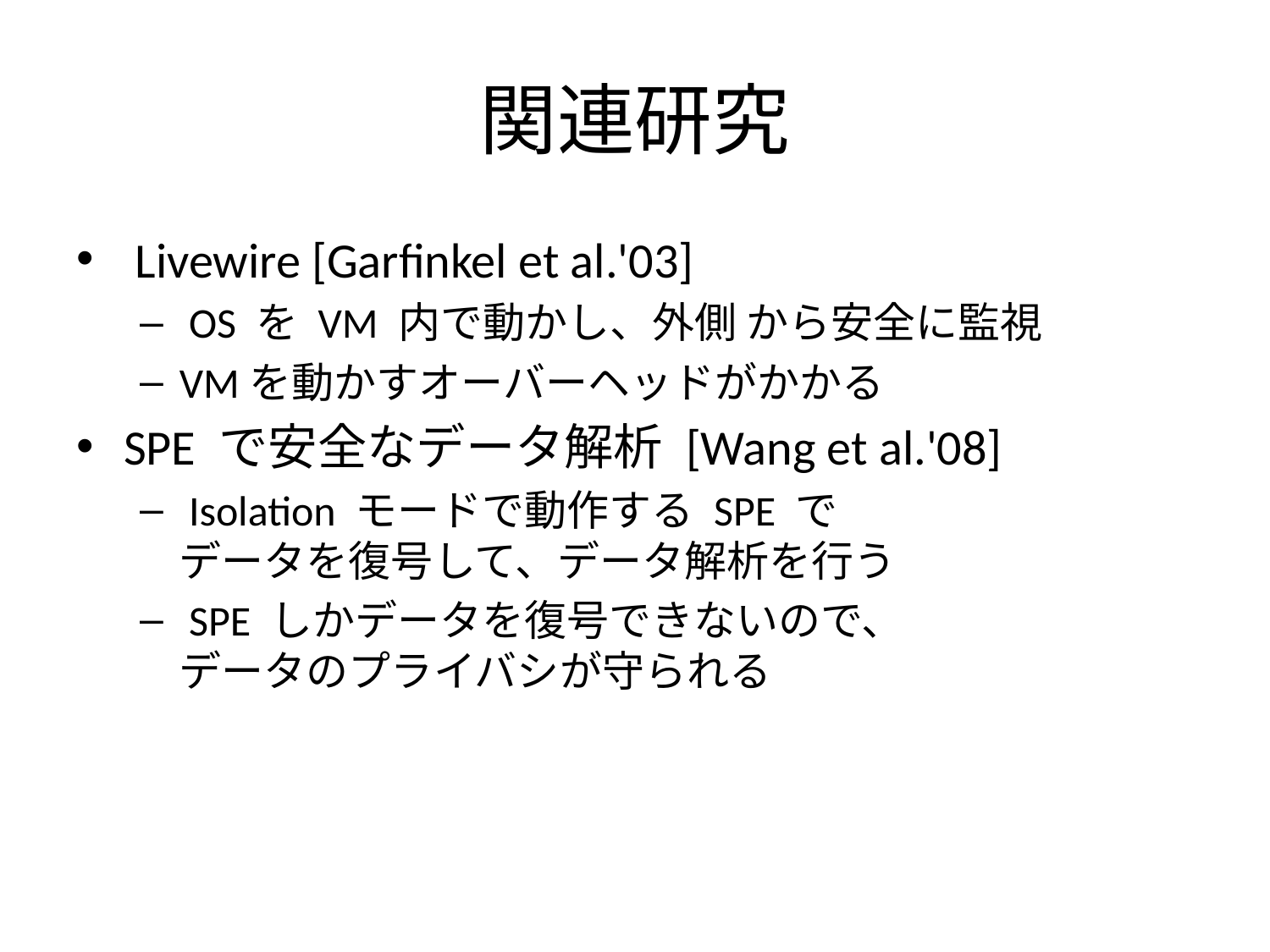

# 関連研究
 Livewire [Garfinkel et al.'03]
 OS を VM 内で動かし、外側 から安全に監視
VMを動かすオーバーヘッドがかかる
SPE で安全なデータ解析 [Wang et al.'08]
 Isolation モードで動作する SPE で
データを復号して、データ解析を行う
 SPE しかデータを復号できないので、
データのプライバシが守られる